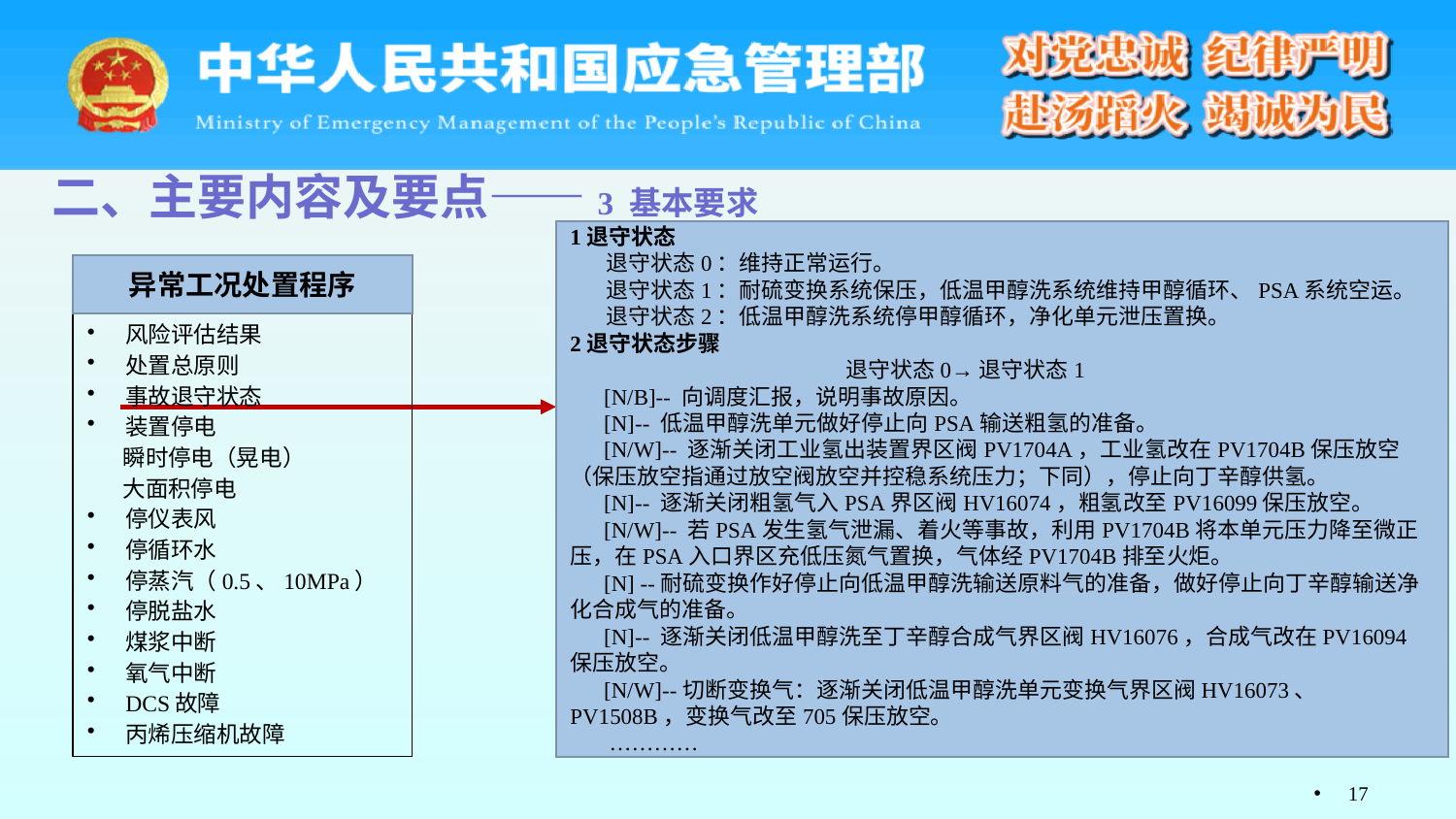

二、主要内容及要点——3 基本要求
1退守状态
      退守状态0：维持正常运行。
      退守状态1：耐硫变换系统保压，低温甲醇洗系统维持甲醇循环、PSA系统空运。
      退守状态2：低温甲醇洗系统停甲醇循环，净化单元泄压置换。
2退守状态步骤
                                                     退守状态0→退守状态1
      [N/B]-- 向调度汇报，说明事故原因。
      [N]-- 低温甲醇洗单元做好停止向PSA输送粗氢的准备。
      [N/W]-- 逐渐关闭工业氢出装置界区阀PV1704A，工业氢改在PV1704B保压放空（保压放空指通过放空阀放空并控稳系统压力；下同），停止向丁辛醇供氢。
      [N]-- 逐渐关闭粗氢气入PSA界区阀HV16074，粗氢改至PV16099保压放空。
      [N/W]-- 若PSA发生氢气泄漏、着火等事故，利用PV1704B将本单元压力降至微正压，在PSA入口界区充低压氮气置换，气体经PV1704B排至火炬。
      [N] --耐硫变换作好停止向低温甲醇洗输送原料气的准备，做好停止向丁辛醇输送净化合成气的准备。
      [N]-- 逐渐关闭低温甲醇洗至丁辛醇合成气界区阀HV16076，合成气改在PV16094保压放空。
      [N/W]--切断变换气：逐渐关闭低温甲醇洗单元变换气界区阀HV16073、 PV1508B，变换气改至705保压放空。
       …………
异常工况处置程序
风险评估结果
处置总原则
事故退守状态
装置停电
      瞬时停电（晃电）
      大面积停电
停仪表风
停循环水
停蒸汽（0.5、10MPa）
停脱盐水
煤浆中断
氧气中断
DCS故障
丙烯压缩机故障
17